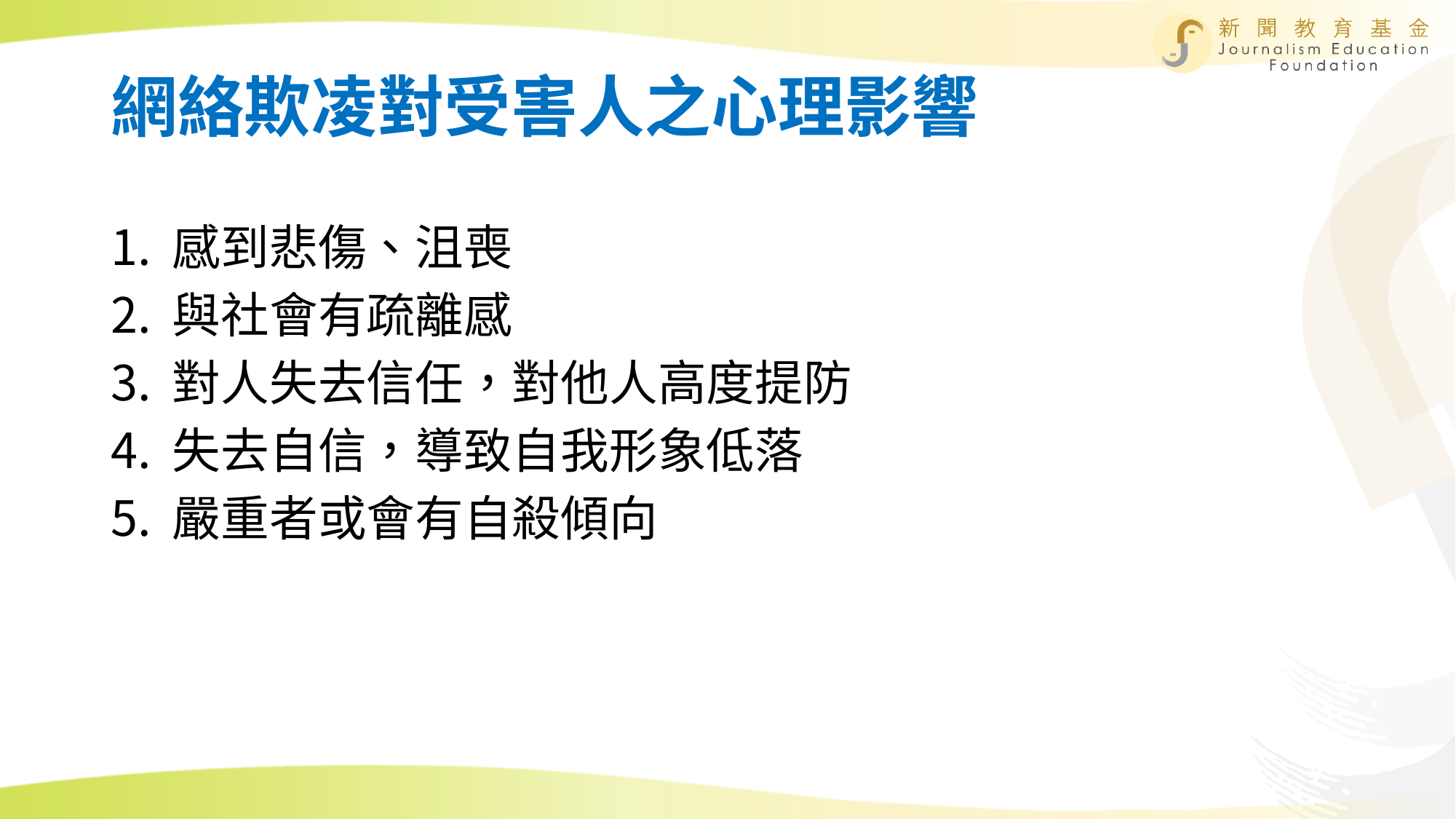

# 網絡欺凌對受害人之心理影響
感到悲傷、沮喪
與社會有疏離感
對人失去信任，對他人高度提防
失去自信，導致自我形象低落
嚴重者或會有自殺傾向